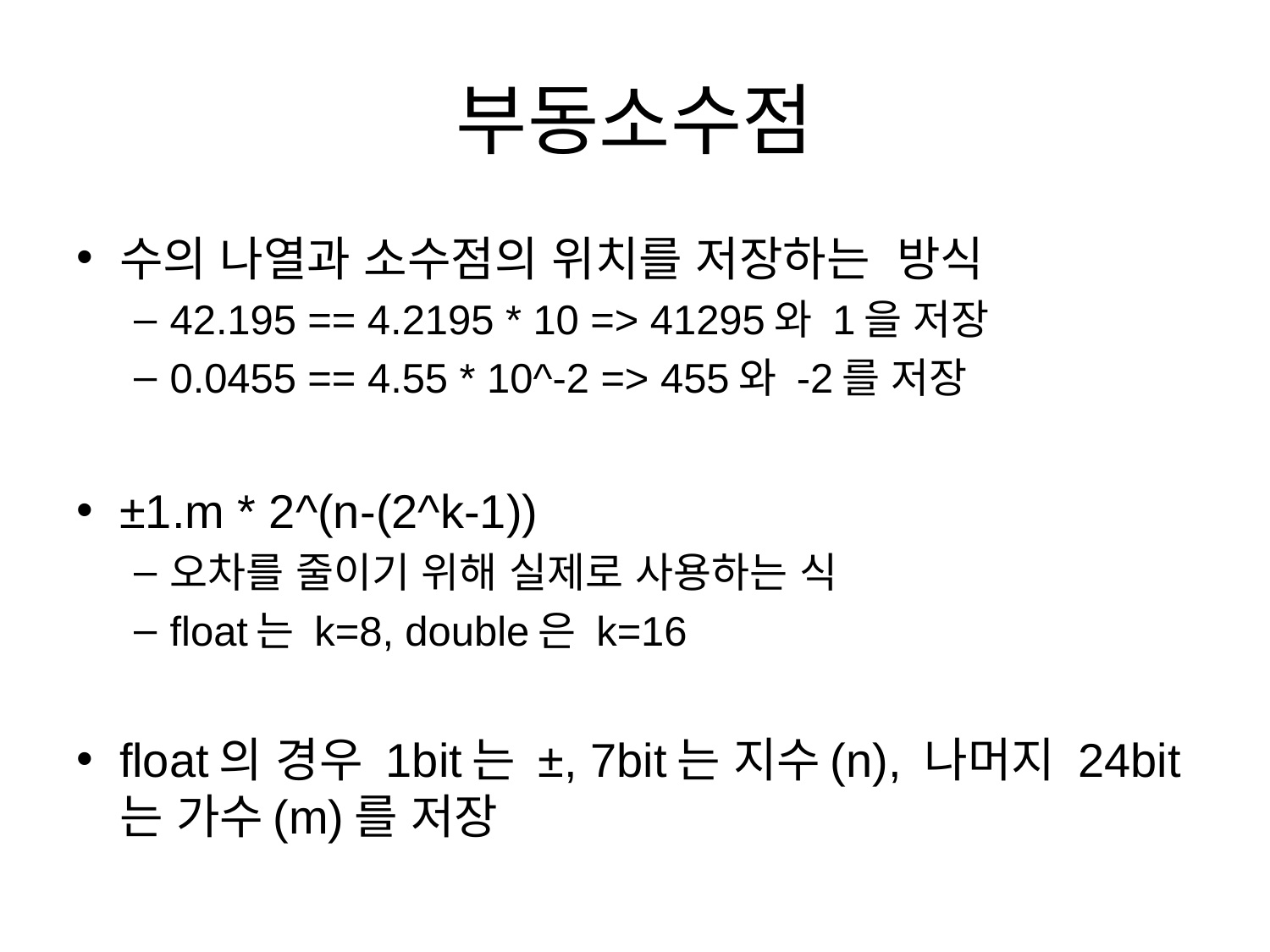

# 부동소수점
수의 나열과 소수점의 위치를 저장하는  방식
42.195 == 4.2195 * 10 => 41295와 1을 저장
0.0455 == 4.55 * 10^-2 => 455와 -2를 저장

±1.m * 2^(n-(2^k-1))
오차를 줄이기 위해 실제로 사용하는 식
float는 k=8, double은 k=16

float의 경우 1bit는 ±, 7bit는 지수(n), 나머지 24bit는 가수(m)를 저장